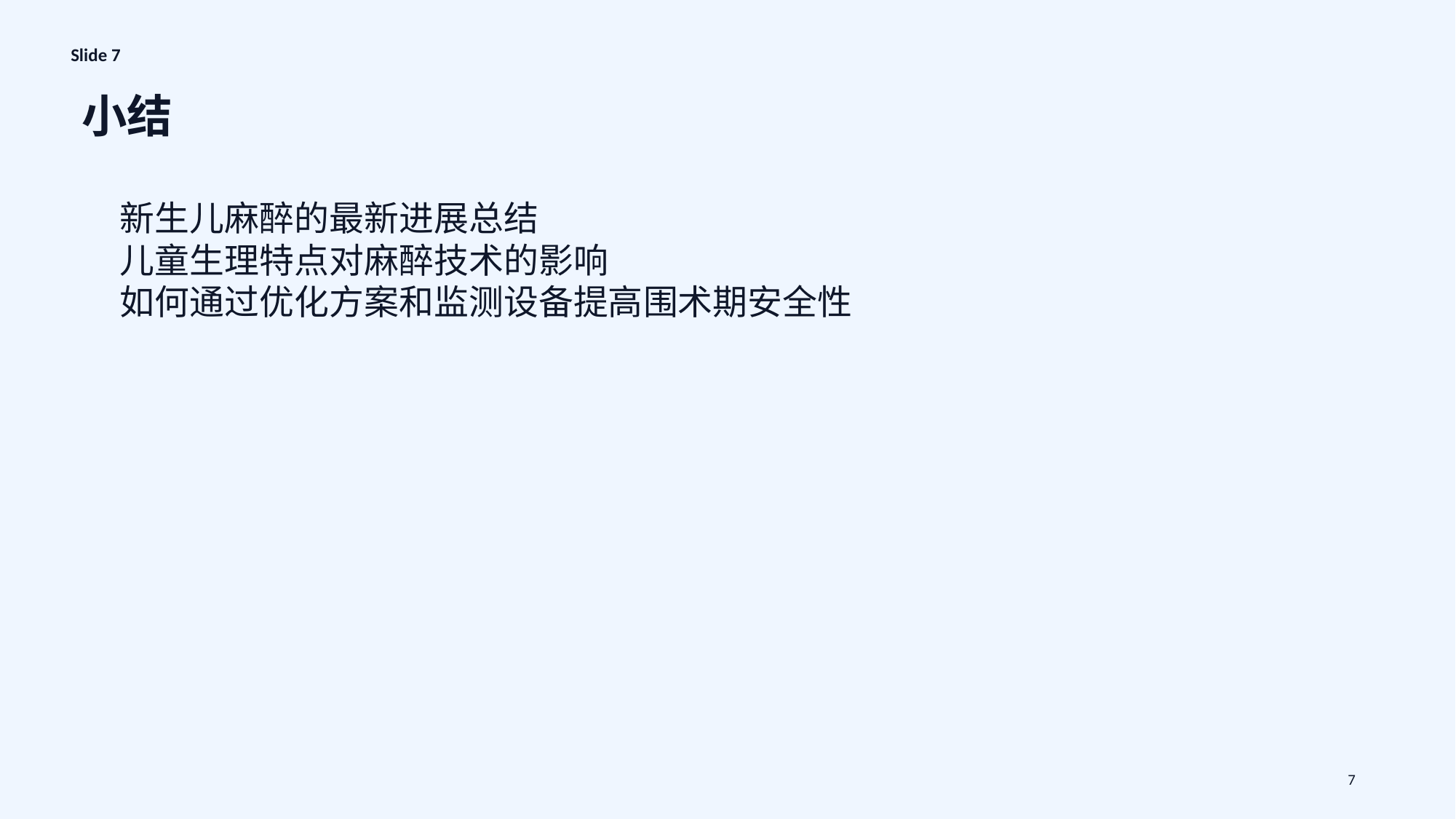

Slide 7
小结
新生儿麻醉的最新进展总结
儿童生理特点对麻醉技术的影响
如何通过优化方案和监测设备提高围术期安全性
7